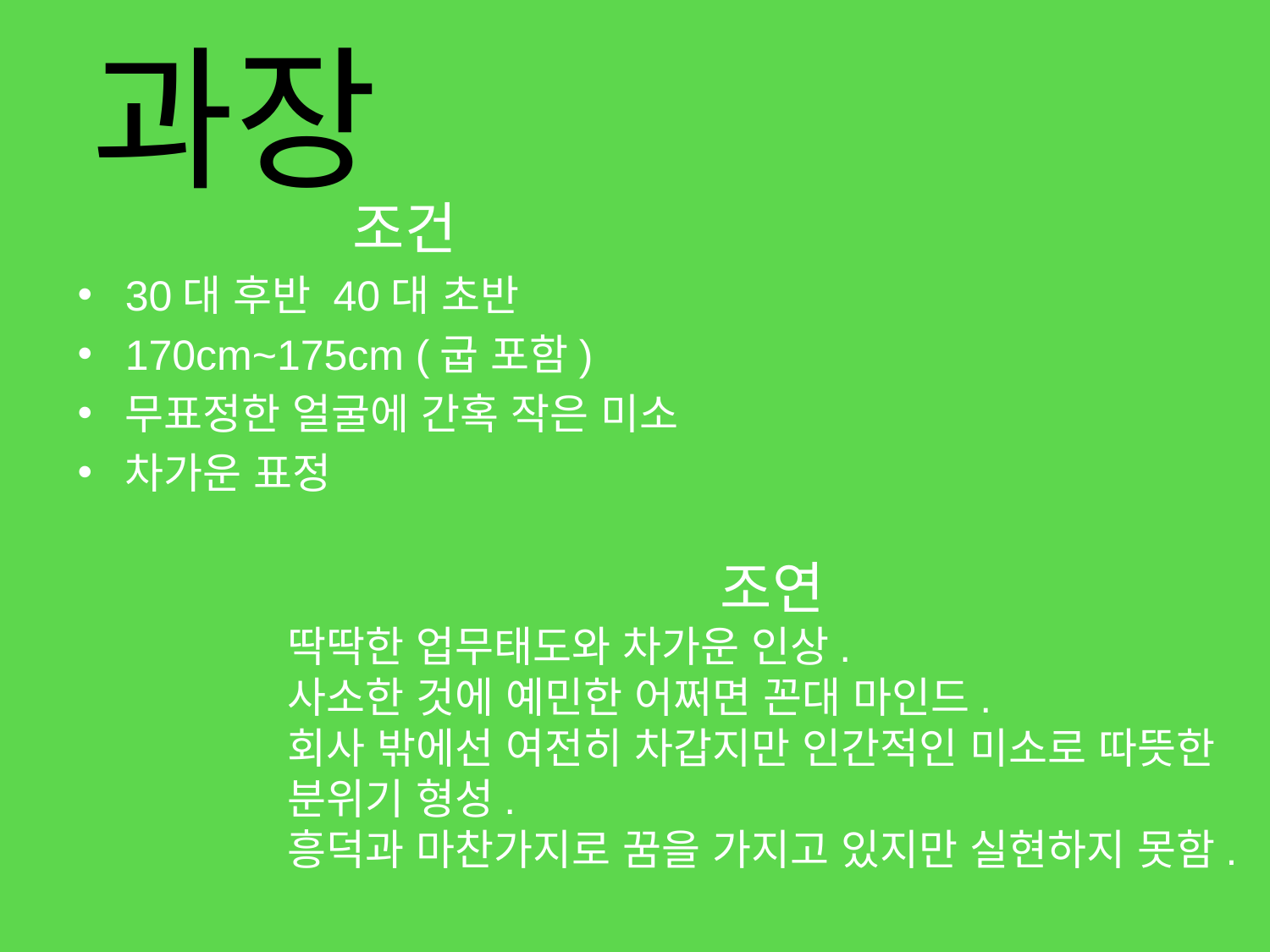

# 과장
조건
30대 후반 40대 초반
170cm~175cm (굽 포함)
무표정한 얼굴에 간혹 작은 미소
차가운 표정
조연
딱딱한 업무태도와 차가운 인상.
사소한 것에 예민한 어쩌면 꼰대 마인드.
회사 밖에선 여전히 차갑지만 인간적인 미소로 따뜻한 분위기 형성.
흥덕과 마찬가지로 꿈을 가지고 있지만 실현하지 못함.